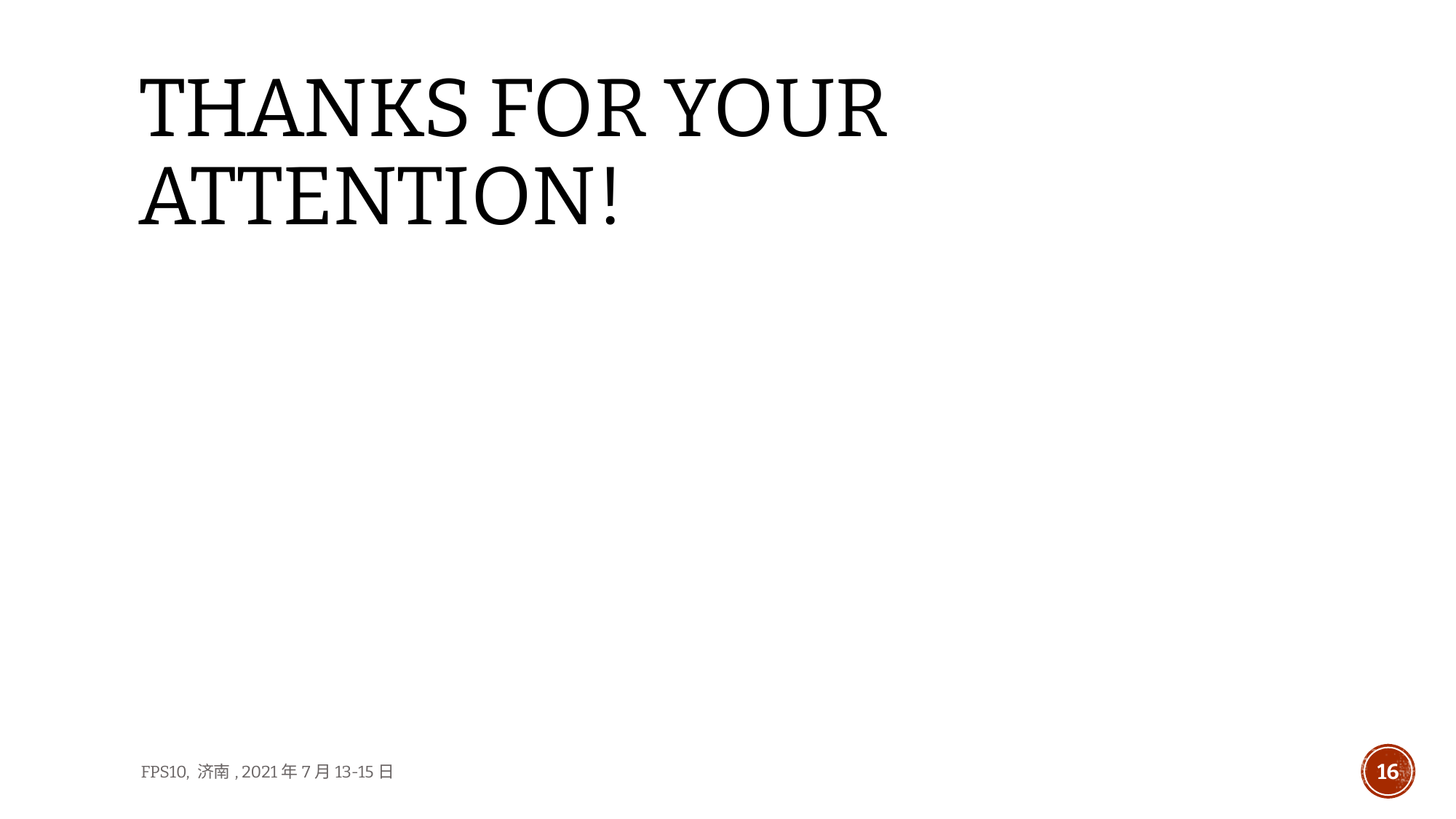

# Thanks for your attention!

FPS10, 济南, 2021年7月13-15日
16